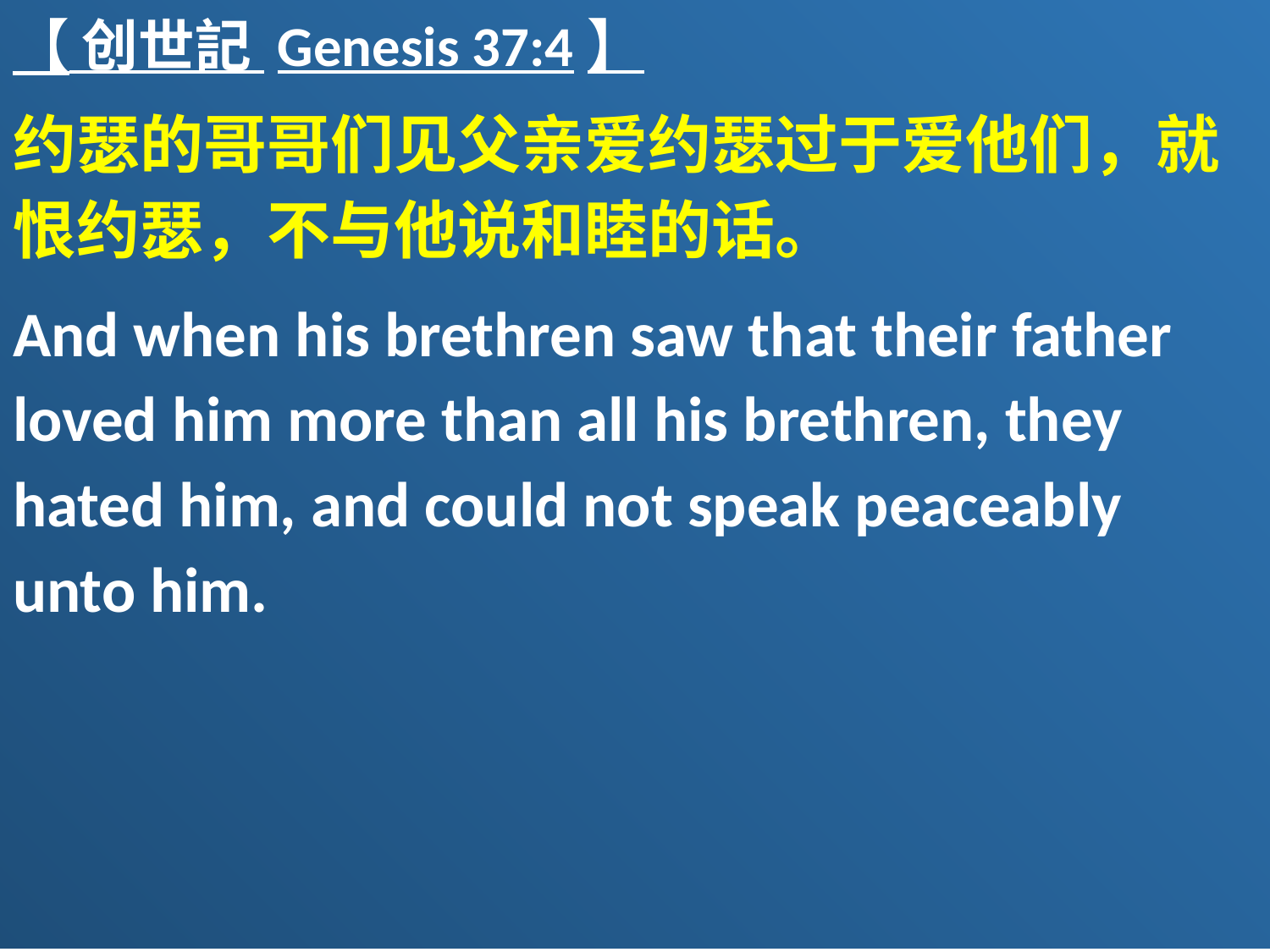

【 创世記 Genesis 37:4】
约瑟的哥哥们见父亲爱约瑟过于爱他们，就恨约瑟，不与他说和睦的话。
And when his brethren saw that their father loved him more than all his brethren, they hated him, and could not speak peaceably unto him.